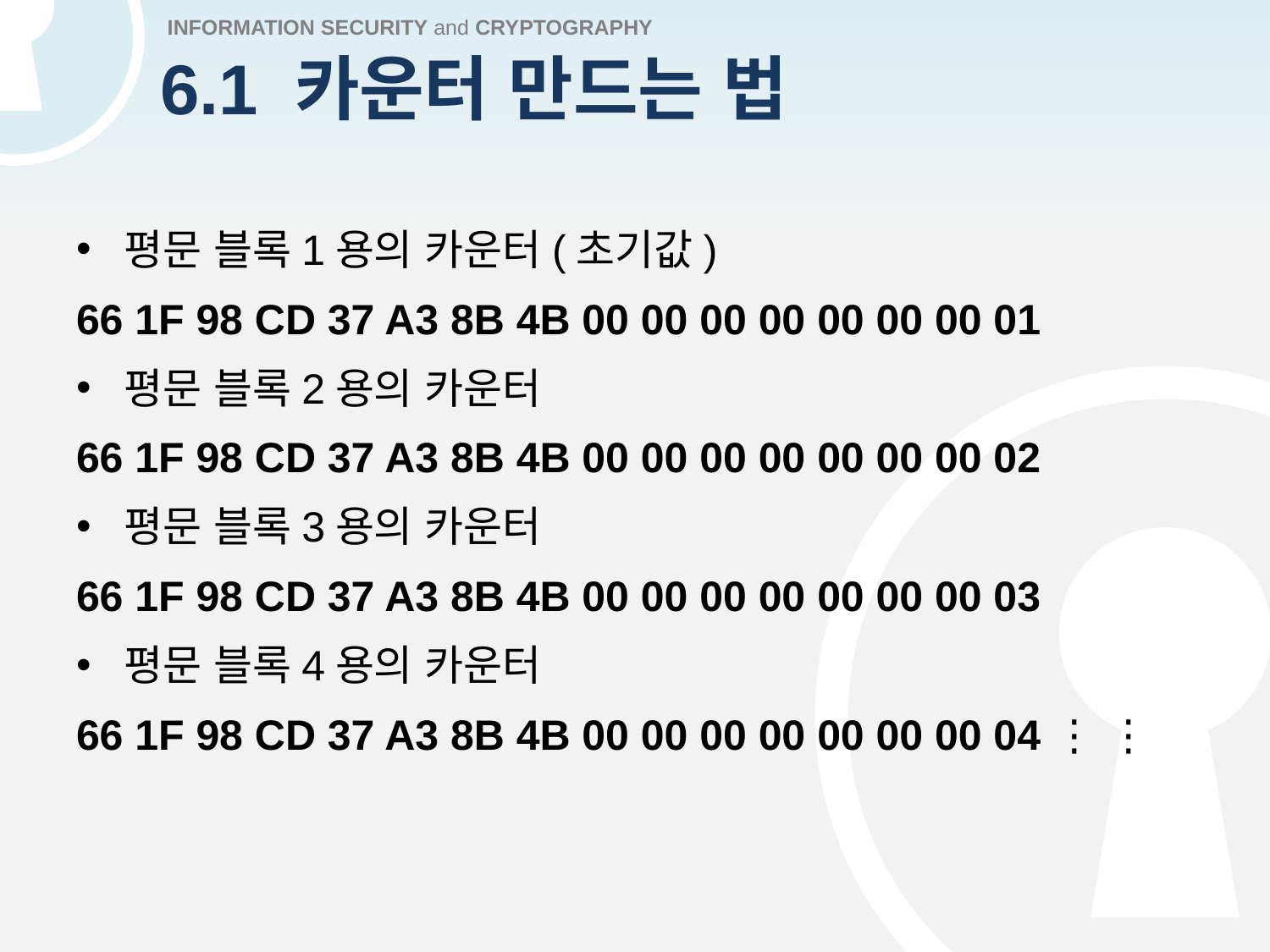

# 6.1 카운터 만드는 법
평문 블록1용의 카운터(초기값)
66 1F 98 CD 37 A3 8B 4B 00 00 00 00 00 00 00 01
평문 블록2용의 카운터
66 1F 98 CD 37 A3 8B 4B 00 00 00 00 00 00 00 02
평문 블록3용의 카운터
66 1F 98 CD 37 A3 8B 4B 00 00 00 00 00 00 00 03
평문 블록4용의 카운터
66 1F 98 CD 37 A3 8B 4B 00 00 00 00 00 00 00 04 ⋮ ⋮